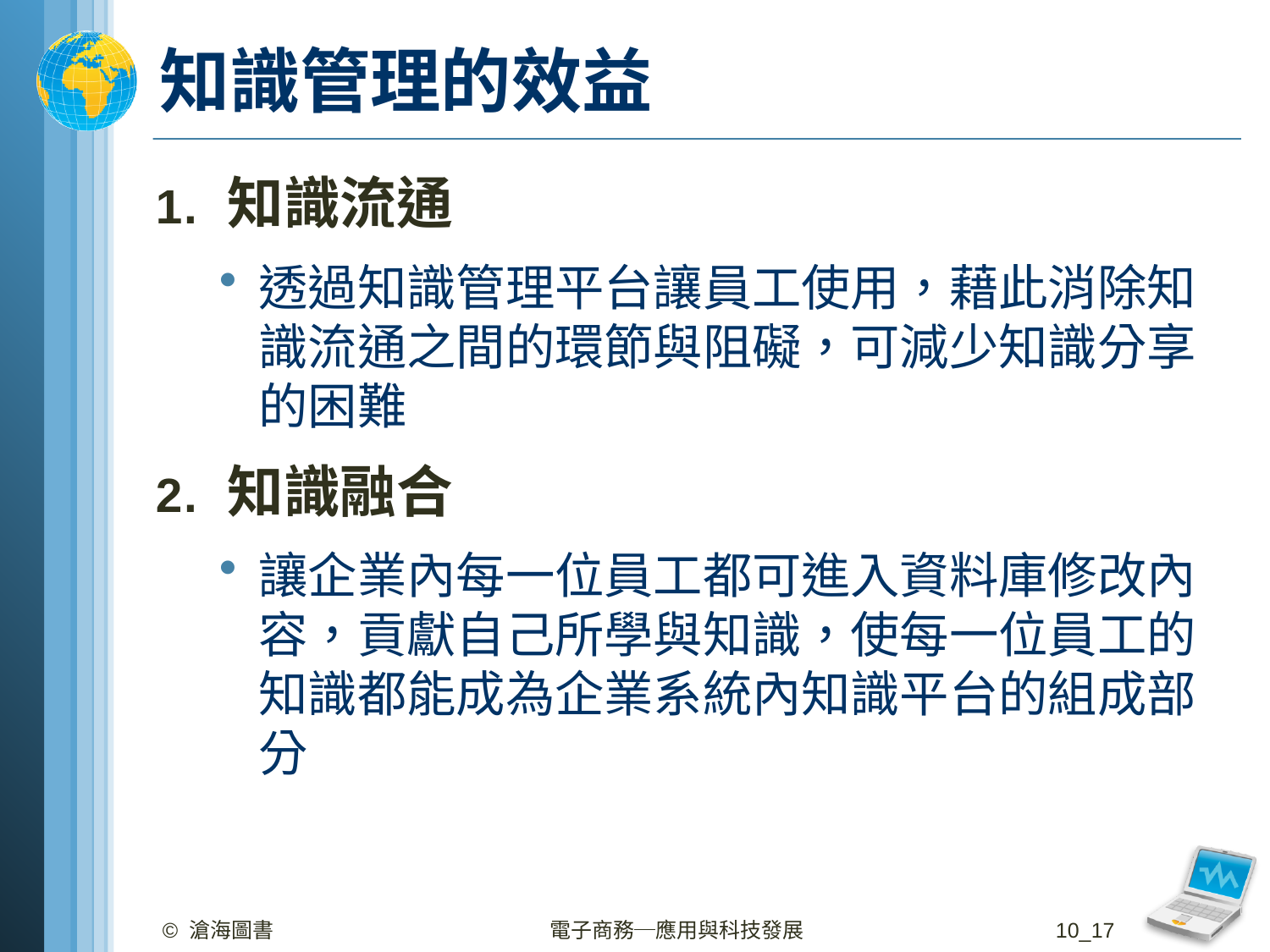

# 知識管理的效益
知識流通
透過知識管理平台讓員工使用，藉此消除知識流通之間的環節與阻礙，可減少知識分享的困難
知識融合
讓企業內每一位員工都可進入資料庫修改內容，貢獻自己所學與知識，使每一位員工的知識都能成為企業系統內知識平台的組成部分
© 滄海圖書
電子商務─應用與科技發展
10_17